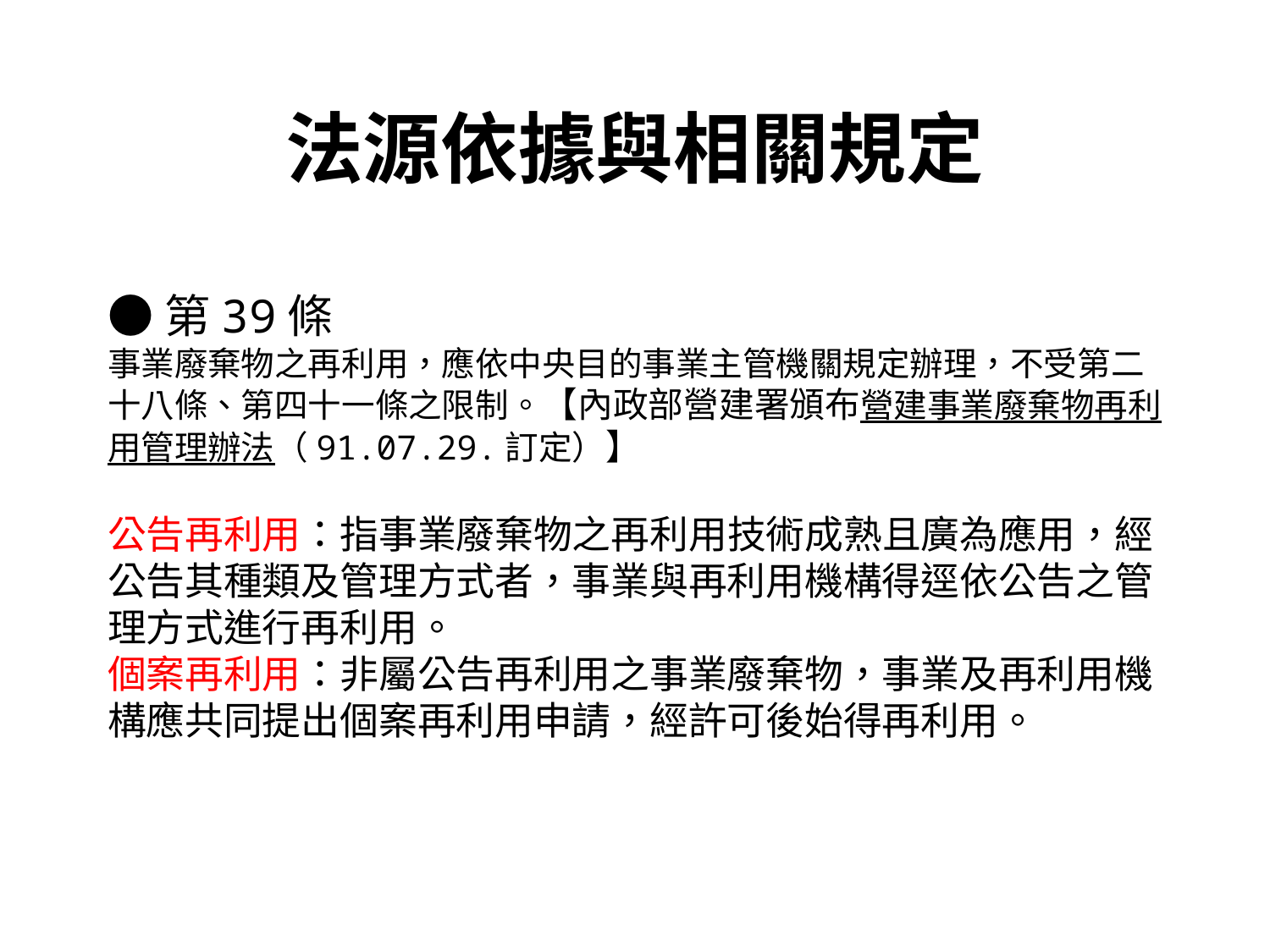

# 法源依據與相關規定

●第39條
事業廢棄物之再利用，應依中央目的事業主管機關規定辦理，不受第二十八條、第四十一條之限制。【內政部營建署頒布營建事業廢棄物再利用管理辦法（91.07.29.訂定）】

公告再利用：指事業廢棄物之再利用技術成熟且廣為應用，經公告其種類及管理方式者，事業與再利用機構得逕依公告之管理方式進行再利用。
個案再利用：非屬公告再利用之事業廢棄物，事業及再利用機構應共同提出個案再利用申請，經許可後始得再利用。